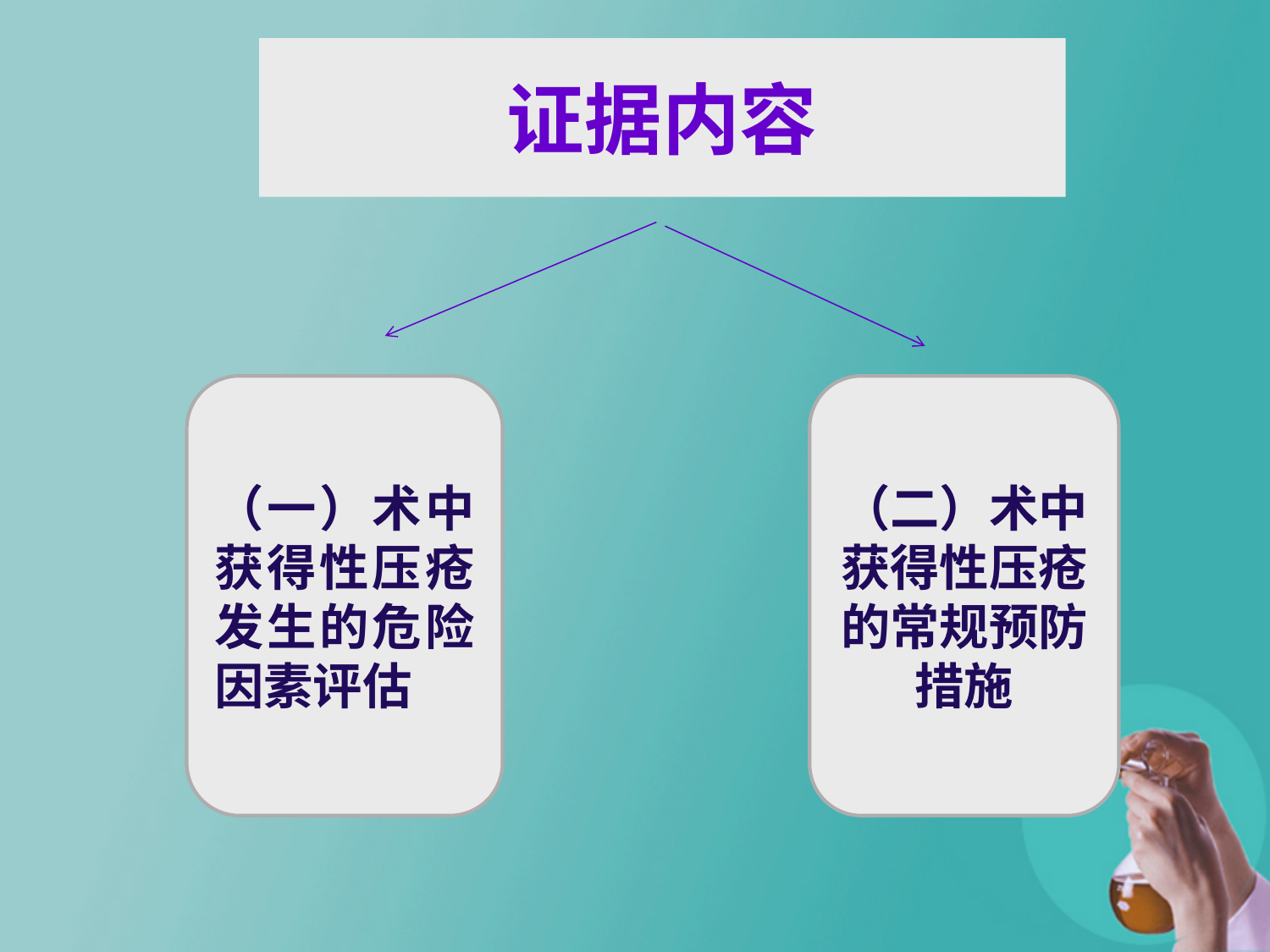

# 证据内容

（一）术中获得性压疮发生的危险因素评估
（二）术中获得性压疮的常规预防措施